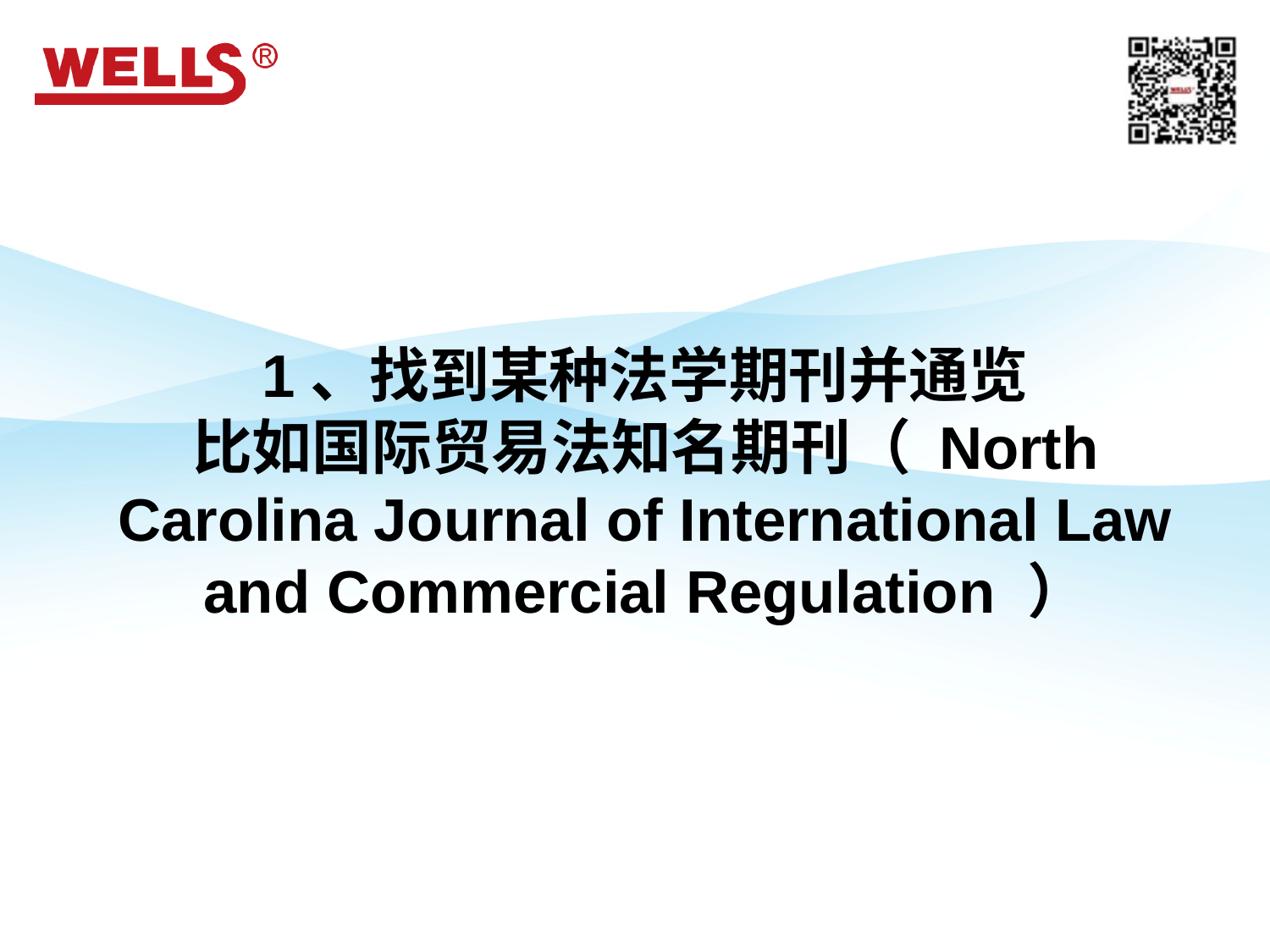

1、找到某种法学期刊并通览
比如国际贸易法知名期刊（ North Carolina Journal of International Law and Commercial Regulation ）